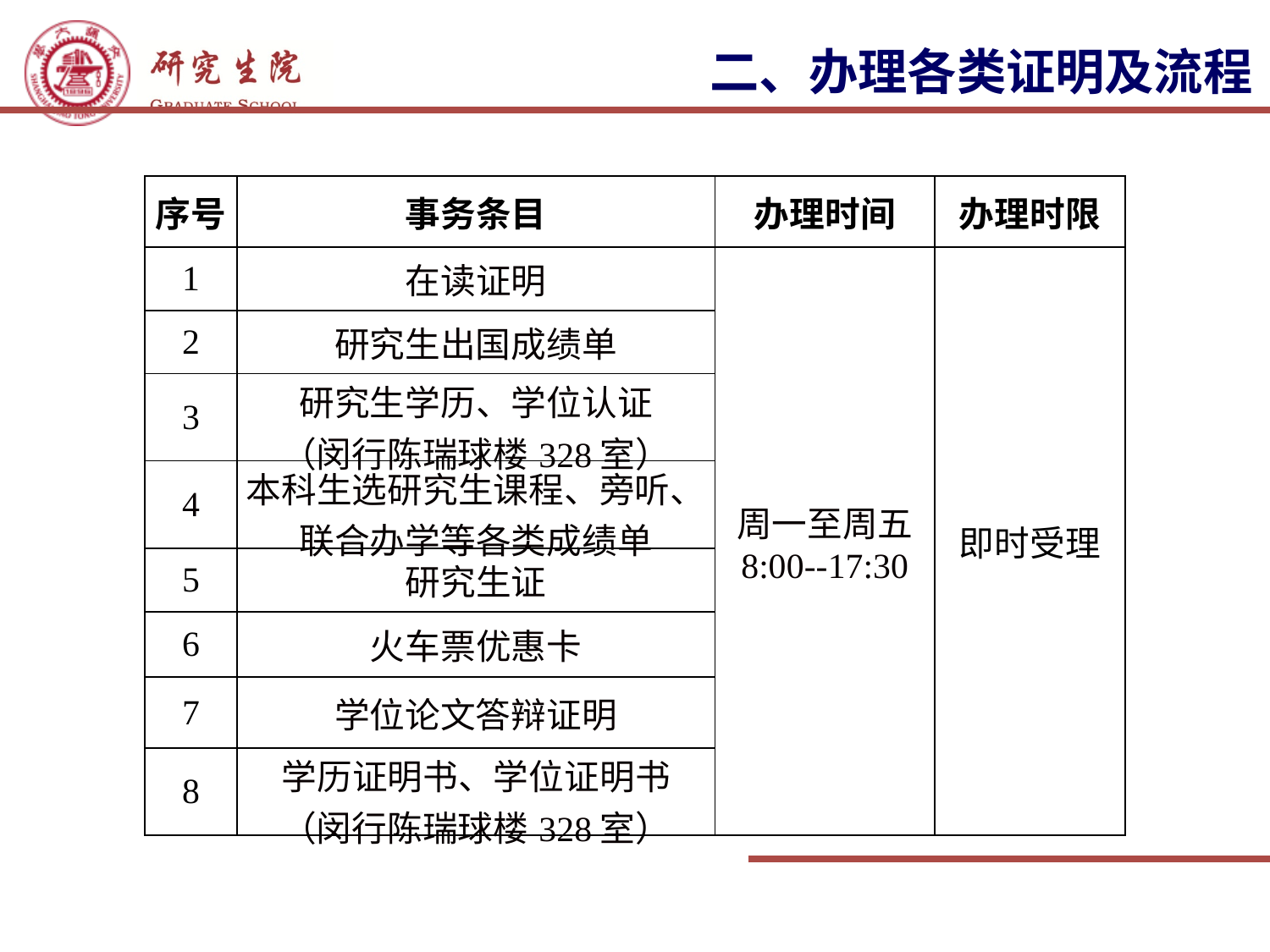

二、办理各类证明及流程
| 序号 | 事务条目 | 办理时间 | 办理时限 |
| --- | --- | --- | --- |
| 1 | 在读证明 | 周一至周五 8:00--17:30 | 即时受理 |
| 2 | 研究生出国成绩单 |  |  |
| 3 | 研究生学历、学位认证 （闵行陈瑞球楼328室） |  |  |
| 4 | 本科生选研究生课程、旁听、联合办学等各类成绩单 |  |  |
| 5 | 研究生证 |  |  |
| 6 | 火车票优惠卡 |  |  |
| 7 | 学位论文答辩证明 |  |  |
| 8 | 学历证明书、学位证明书 （闵行陈瑞球楼328室） |  |  |